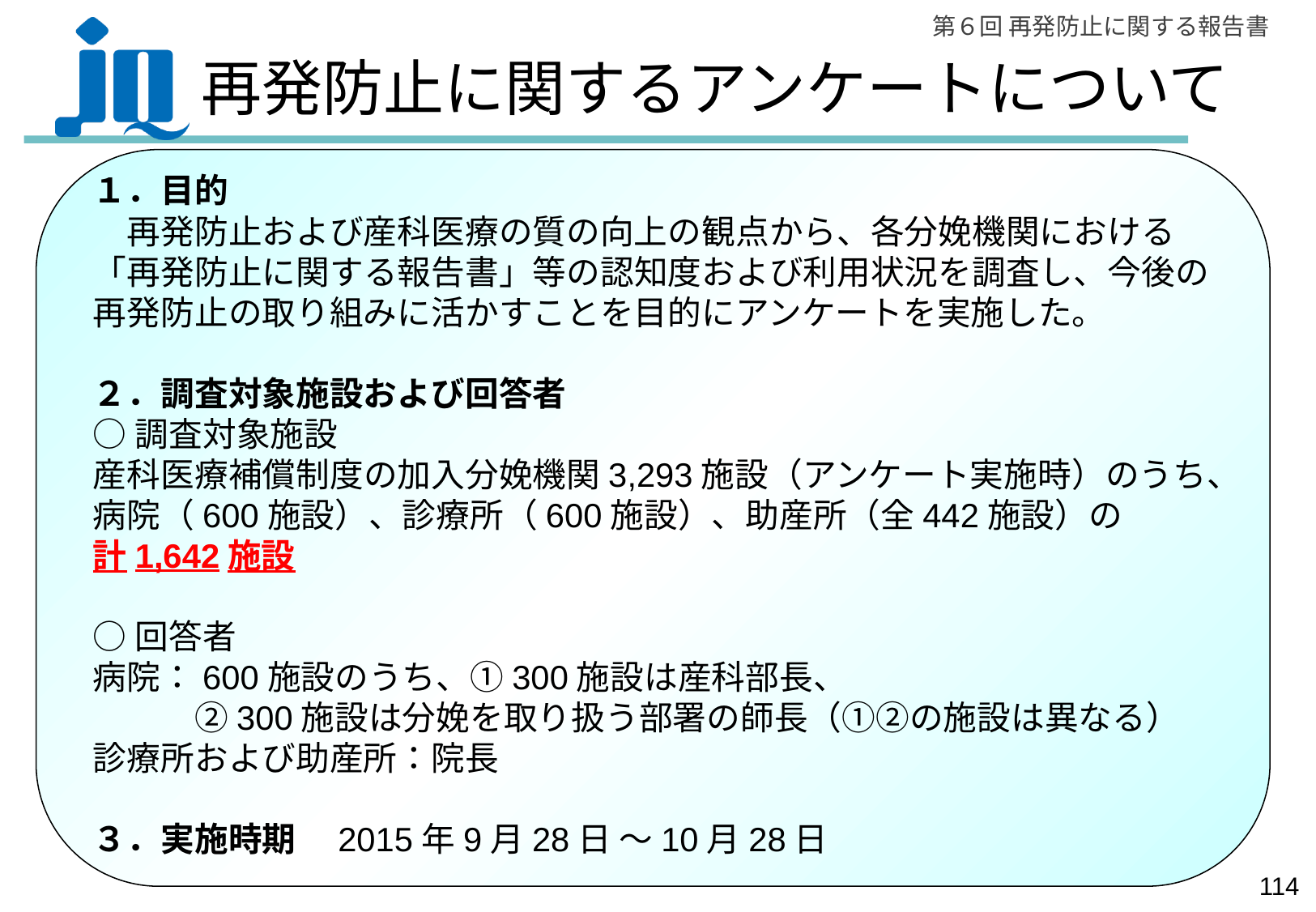

再発防止に関するアンケートについて

１．目的
　再発防止および産科医療の質の向上の観点から、各分娩機関における「再発防止に関する報告書」等の認知度および利用状況を調査し、今後の再発防止の取り組みに活かすことを目的にアンケートを実施した。

２．調査対象施設および回答者
○調査対象施設
産科医療補償制度の加入分娩機関3,293施設（アンケート実施時）のうち、病院（600施設）、診療所（600施設）、助産所（全442施設）の
計1,642施設

○回答者
病院：600施設のうち、①300施設は産科部長、
　　　②300施設は分娩を取り扱う部署の師長（①②の施設は異なる）
診療所および助産所：院長

３．実施時期　2015年9月28日 ～10月28日
114